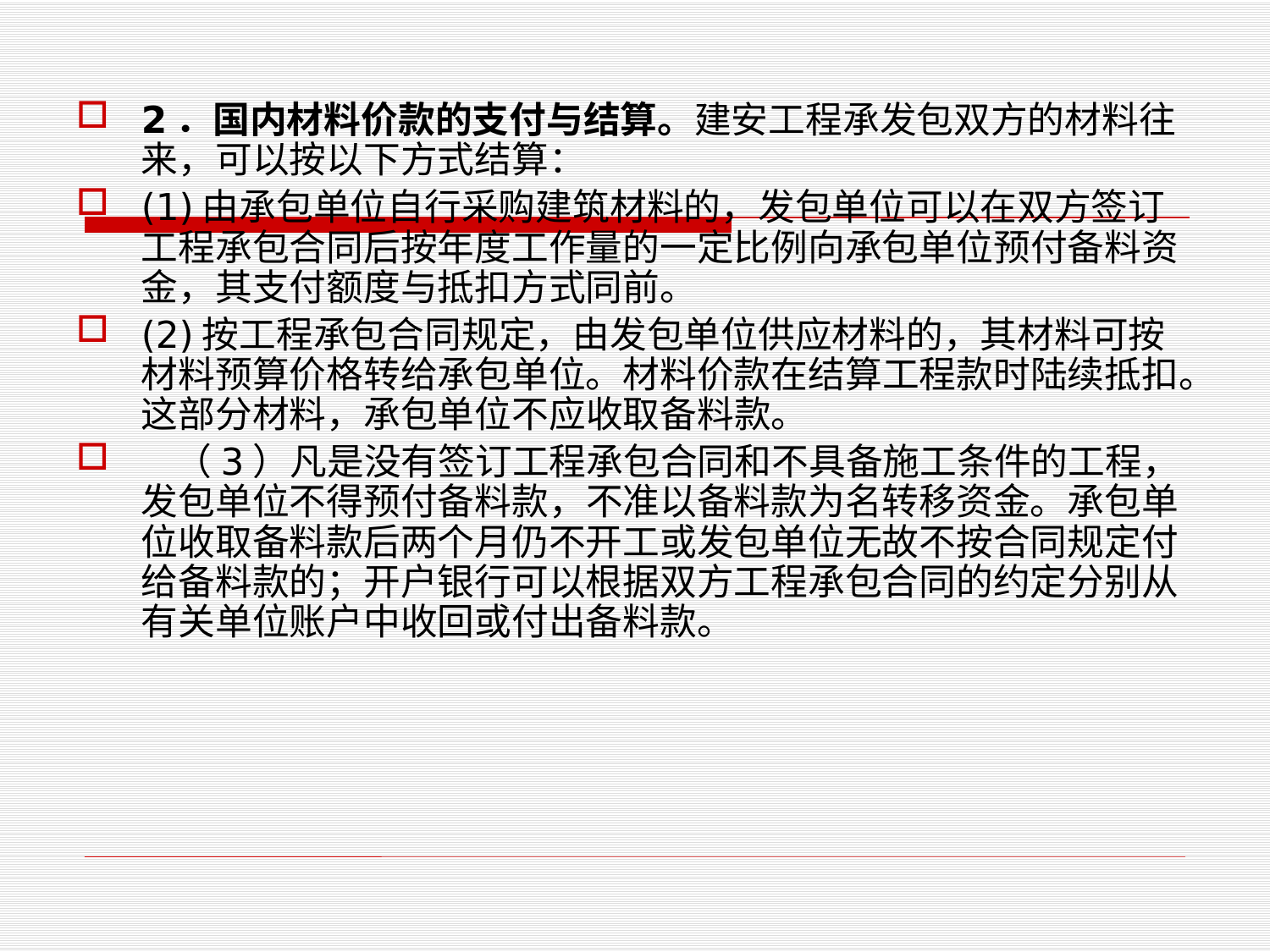

2．国内材料价款的支付与结算。建安工程承发包双方的材料往来，可以按以下方式结算：
(1)由承包单位自行采购建筑材料的，发包单位可以在双方签订工程承包合同后按年度工作量的一定比例向承包单位预付备料资金，其支付额度与抵扣方式同前。
(2)按工程承包合同规定，由发包单位供应材料的，其材料可按材料预算价格转给承包单位。材料价款在结算工程款时陆续抵扣。这部分材料，承包单位不应收取备料款。
   （3）凡是没有签订工程承包合同和不具备施工条件的工程，发包单位不得预付备料款，不准以备料款为名转移资金。承包单位收取备料款后两个月仍不开工或发包单位无故不按合同规定付给备料款的；开户银行可以根据双方工程承包合同的约定分别从有关单位账户中收回或付出备料款。